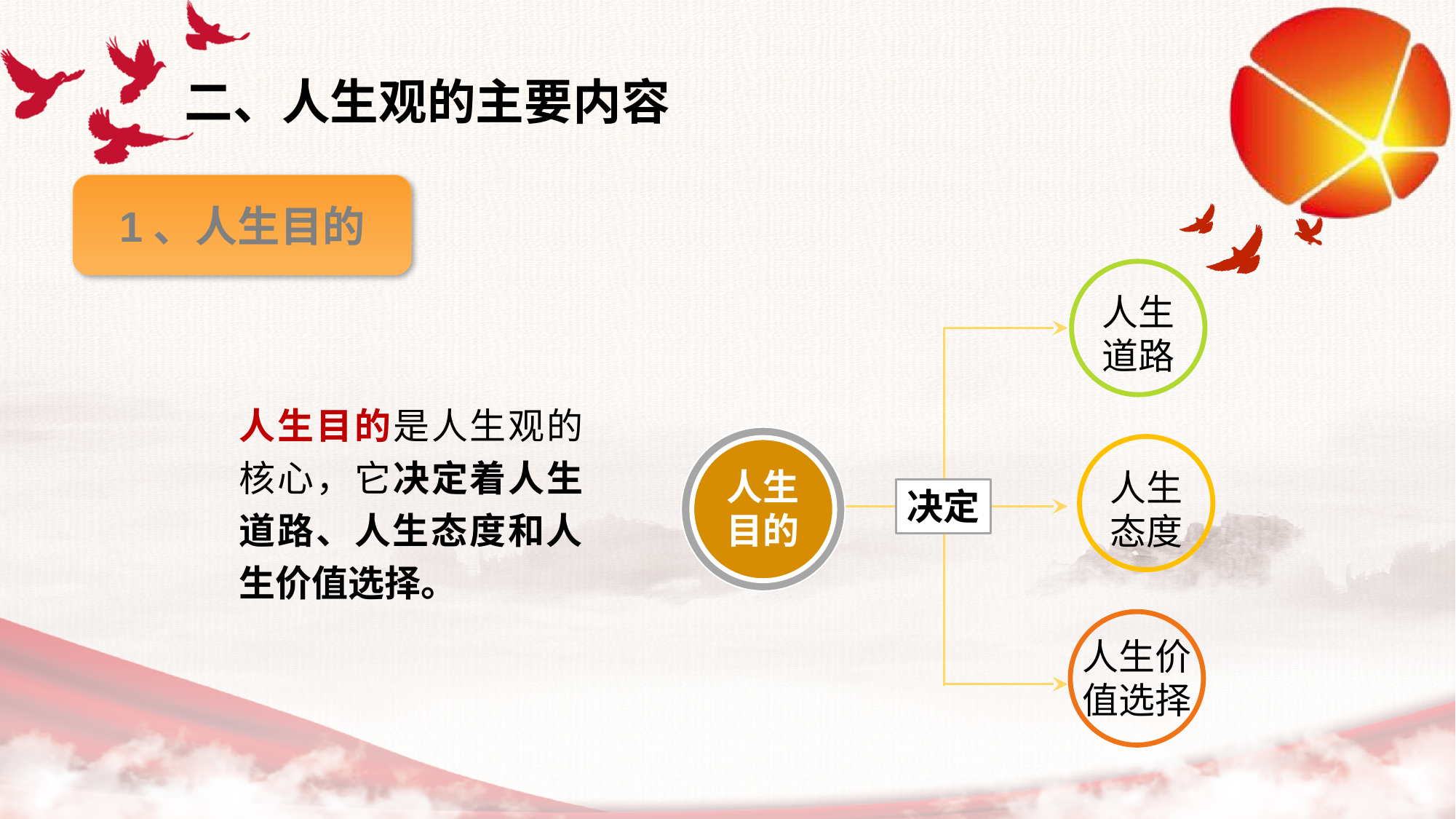

二、人生观的主要内容
1、人生目的
人生
道路

人生
态度
人生目的
决定

人生价值选择
人生目的是人生观的核心，它决定着人生道路、人生态度和人生价值选择。